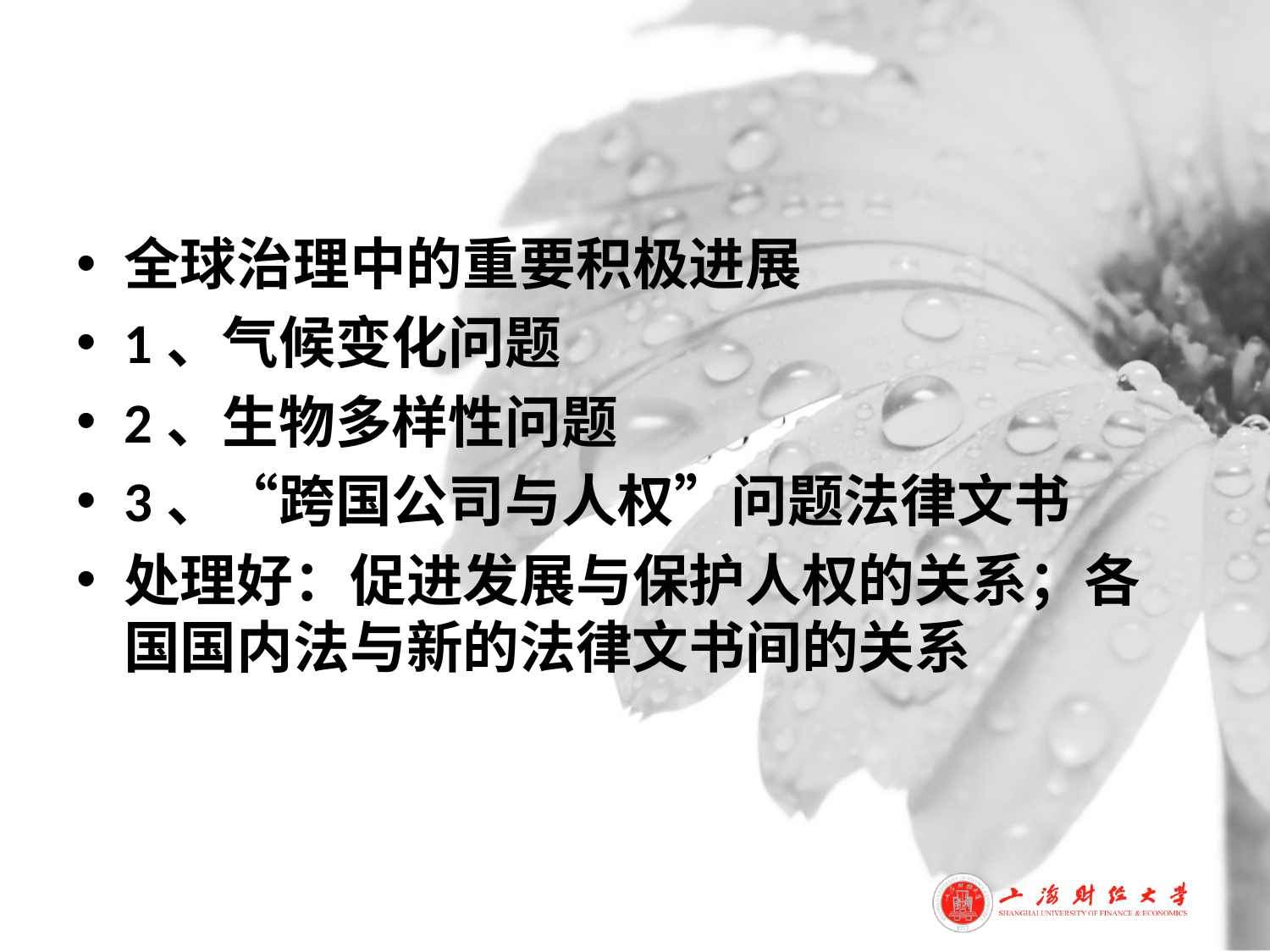

#
全球治理中的重要积极进展
1、气候变化问题
2、生物多样性问题
3、“跨国公司与人权”问题法律文书
处理好：促进发展与保护人权的关系；各国国内法与新的法律文书间的关系